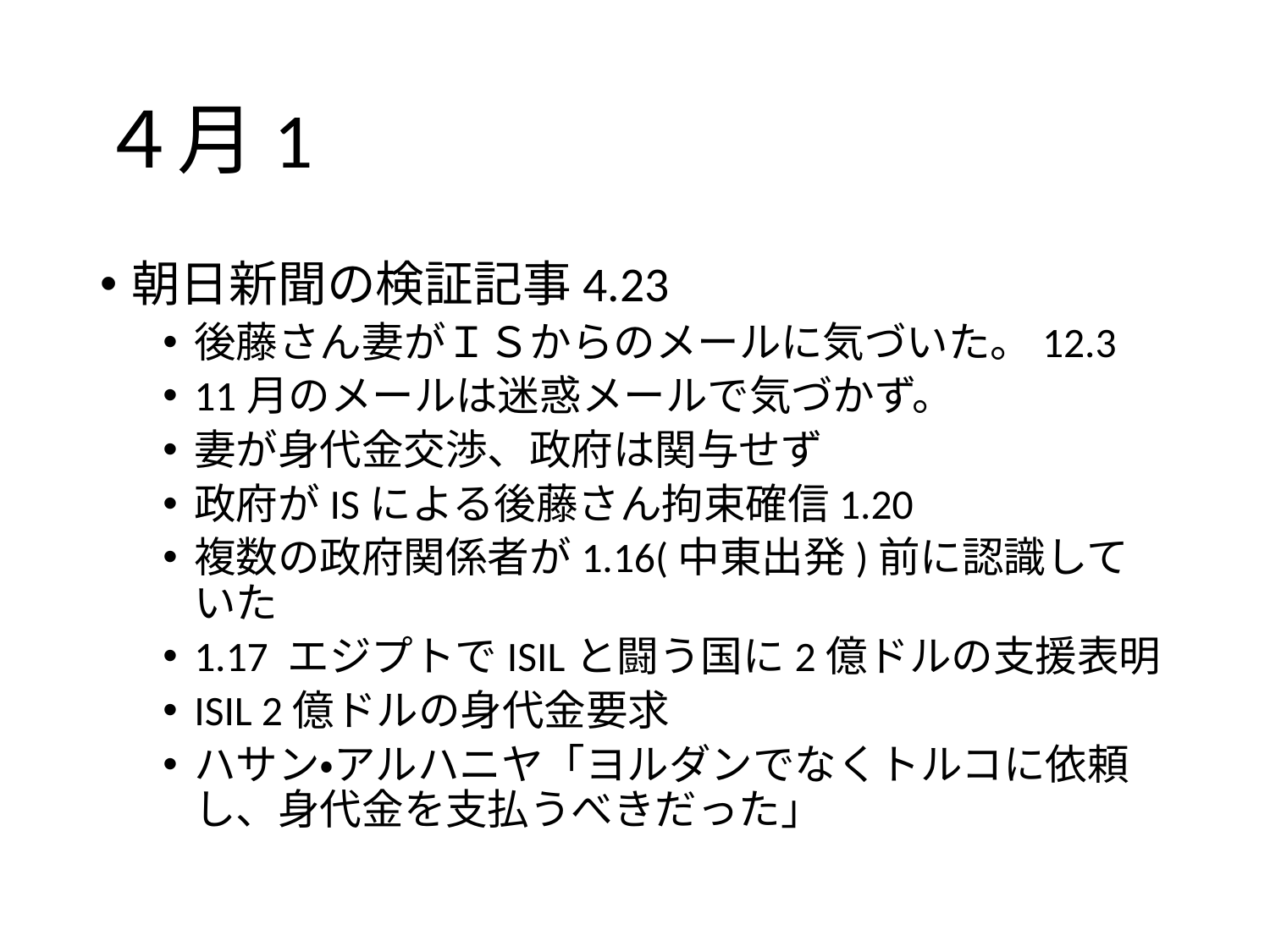

# ４月1
朝日新聞の検証記事4.23
後藤さん妻がＩＳからのメールに気づいた。12.3
11月のメールは迷惑メールで気づかず。
妻が身代金交渉、政府は関与せず
政府がISによる後藤さん拘束確信1.20
複数の政府関係者が1.16(中東出発)前に認識していた
1.17 エジプトでISILと闘う国に2億ドルの支援表明
ISIL 2億ドルの身代金要求
ハサン・アルハニヤ「ヨルダンでなくトルコに依頼し、身代金を支払うべきだった」